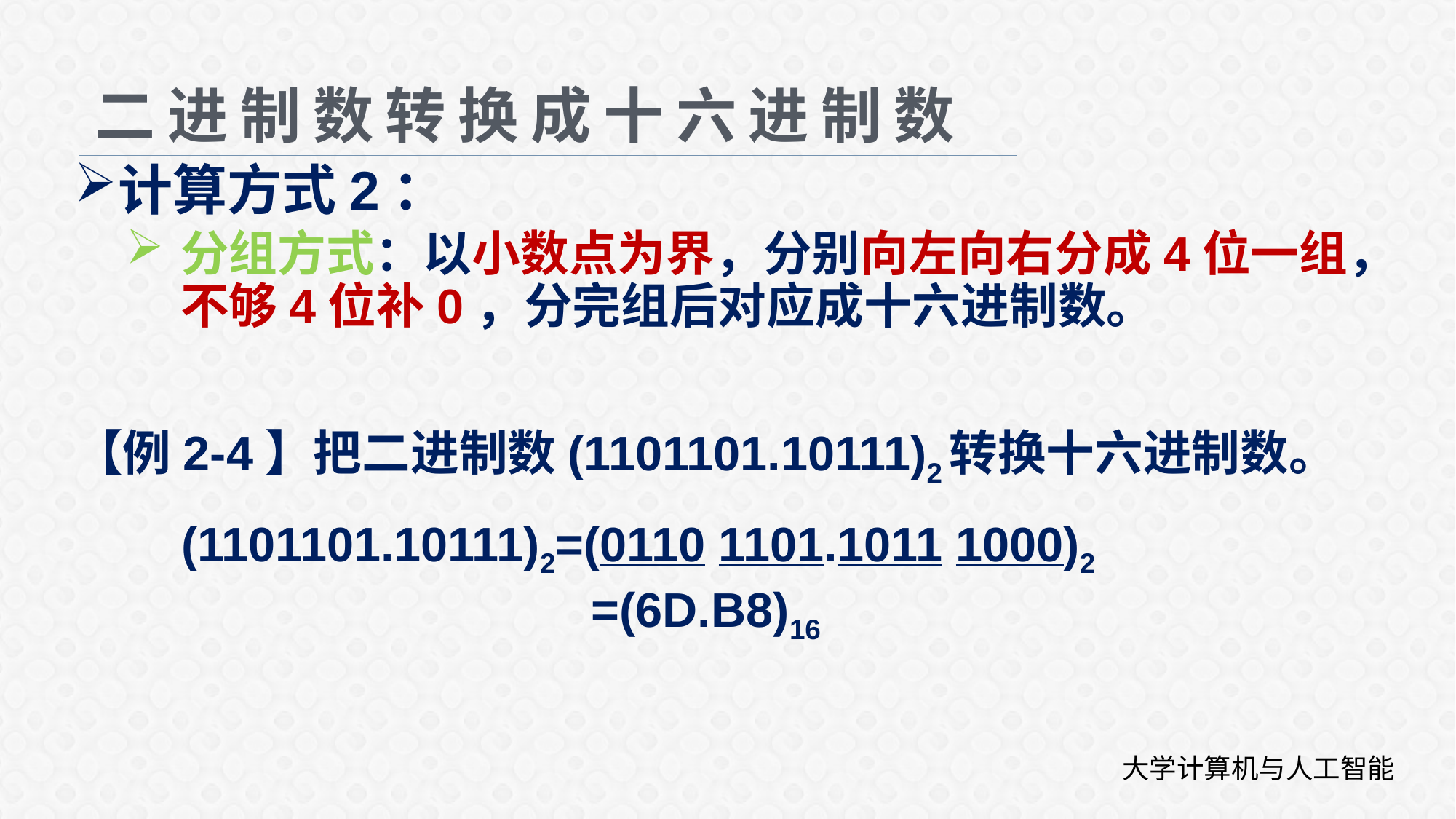

# 二进制数转换成十六进制数
计算方式2：
分组方式：以小数点为界，分别向左向右分成4位一组，不够4位补0，分完组后对应成十六进制数。

【例2-4】把二进制数(1101101.10111)2转换十六进制数。
(1101101.10111)2=(0110 1101.1011 1000)2
                     =(6D.B8)16
大学计算机与人工智能